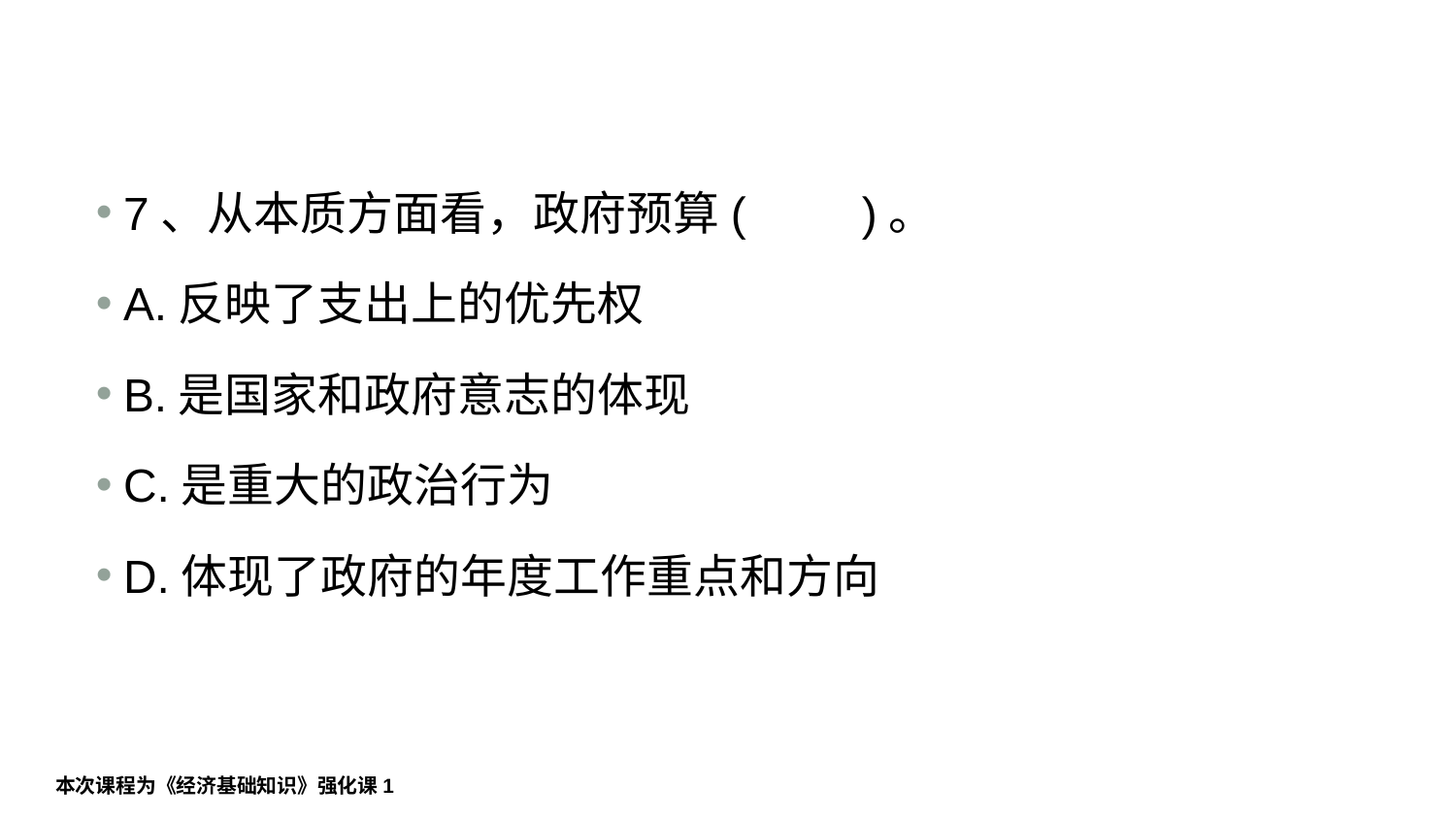

#
7、从本质方面看，政府预算(　　)。
A.反映了支出上的优先权
B.是国家和政府意志的体现
C.是重大的政治行为
D.体现了政府的年度工作重点和方向